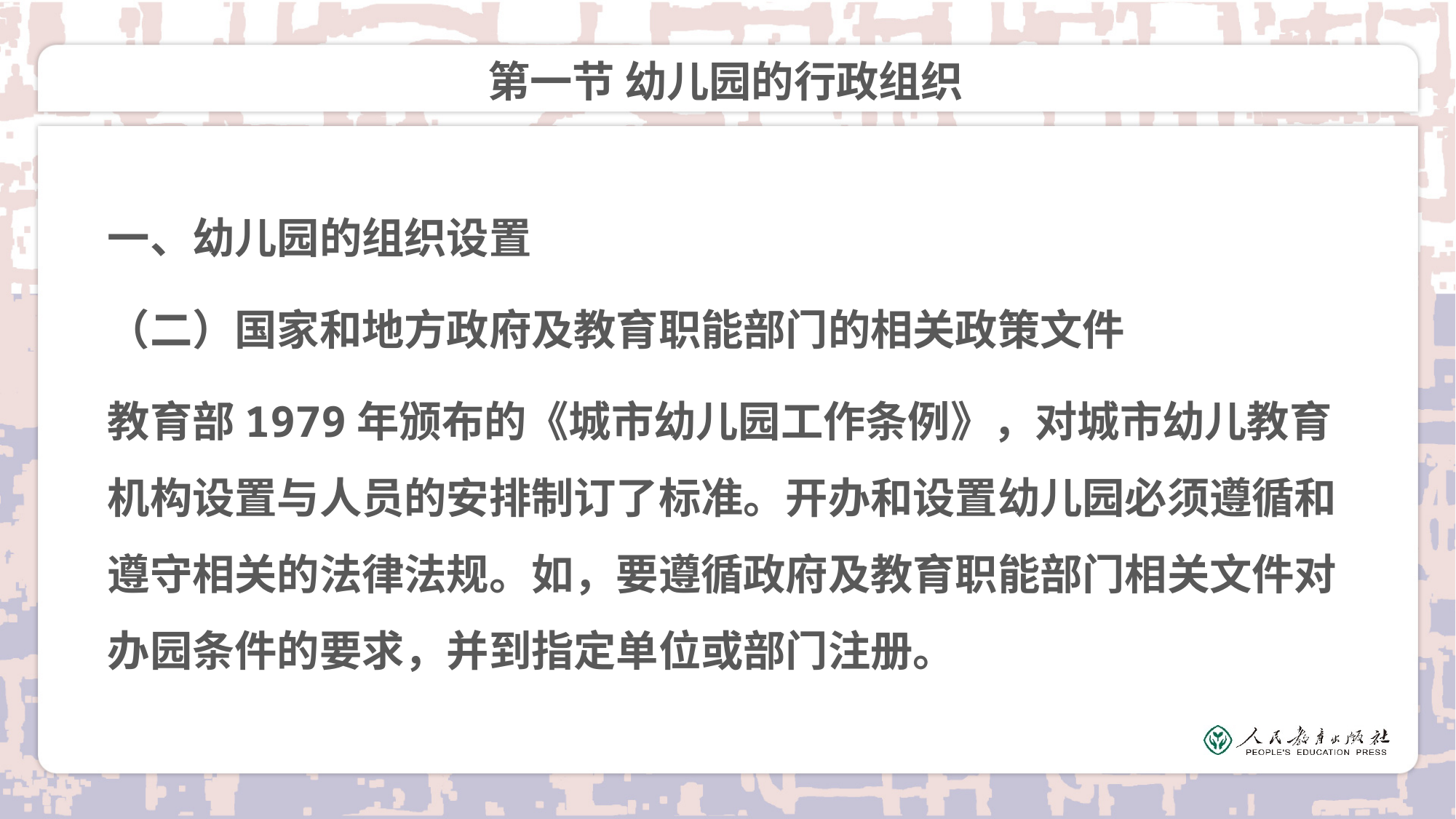

# 第一节 幼儿园的行政组织
一、幼儿园的组织设置
（二）国家和地方政府及教育职能部门的相关政策文件
教育部1979年颁布的《城市幼儿园工作条例》，对城市幼儿教育机构设置与人员的安排制订了标准。开办和设置幼儿园必须遵循和遵守相关的法律法规。如，要遵循政府及教育职能部门相关文件对办园条件的要求，并到指定单位或部门注册。